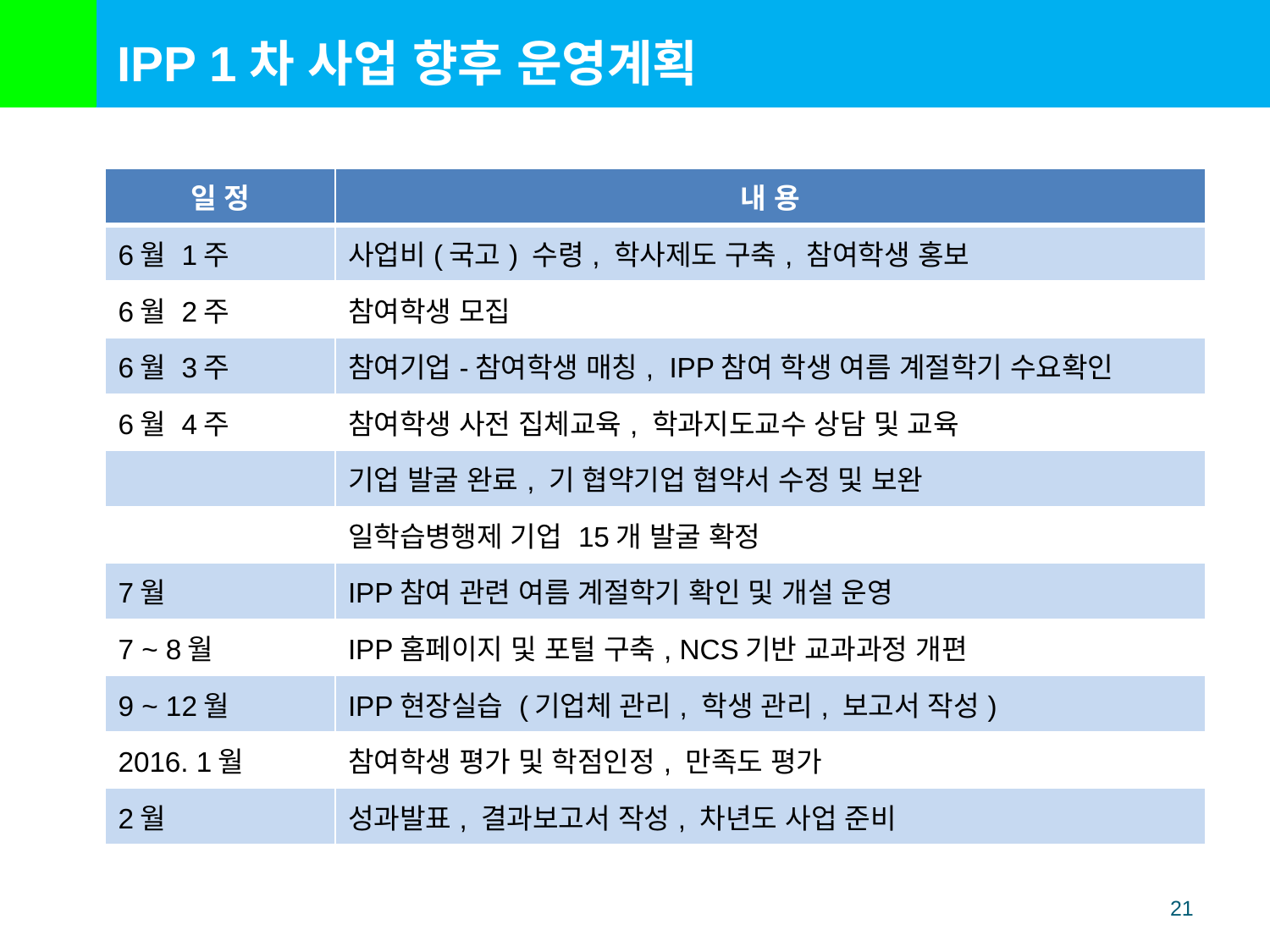

IPP 1차 사업 향후 운영계획
| 일 정 | 내 용 |
| --- | --- |
| 6월 1주 | 사업비(국고) 수령, 학사제도 구축, 참여학생 홍보 |
| 6월 2주 | 참여학생 모집 |
| 6월 3주 | 참여기업-참여학생 매칭, IPP참여 학생 여름 계절학기 수요확인 |
| 6월 4주 | 참여학생 사전 집체교육, 학과지도교수 상담 및 교육 |
|  | 기업 발굴 완료, 기 협약기업 협약서 수정 및 보완 |
|  | 일학습병행제 기업 15개 발굴 확정 |
| 7월 | IPP참여 관련 여름 계절학기 확인 및 개설 운영 |
| 7 ~ 8월 | IPP홈페이지 및 포털 구축, NCS기반 교과과정 개편 |
| 9 ~ 12월 | IPP현장실습 (기업체 관리, 학생 관리, 보고서 작성) |
| 2016. 1월 | 참여학생 평가 및 학점인정, 만족도 평가 |
| 2월 | 성과발표, 결과보고서 작성, 차년도 사업 준비 |
21